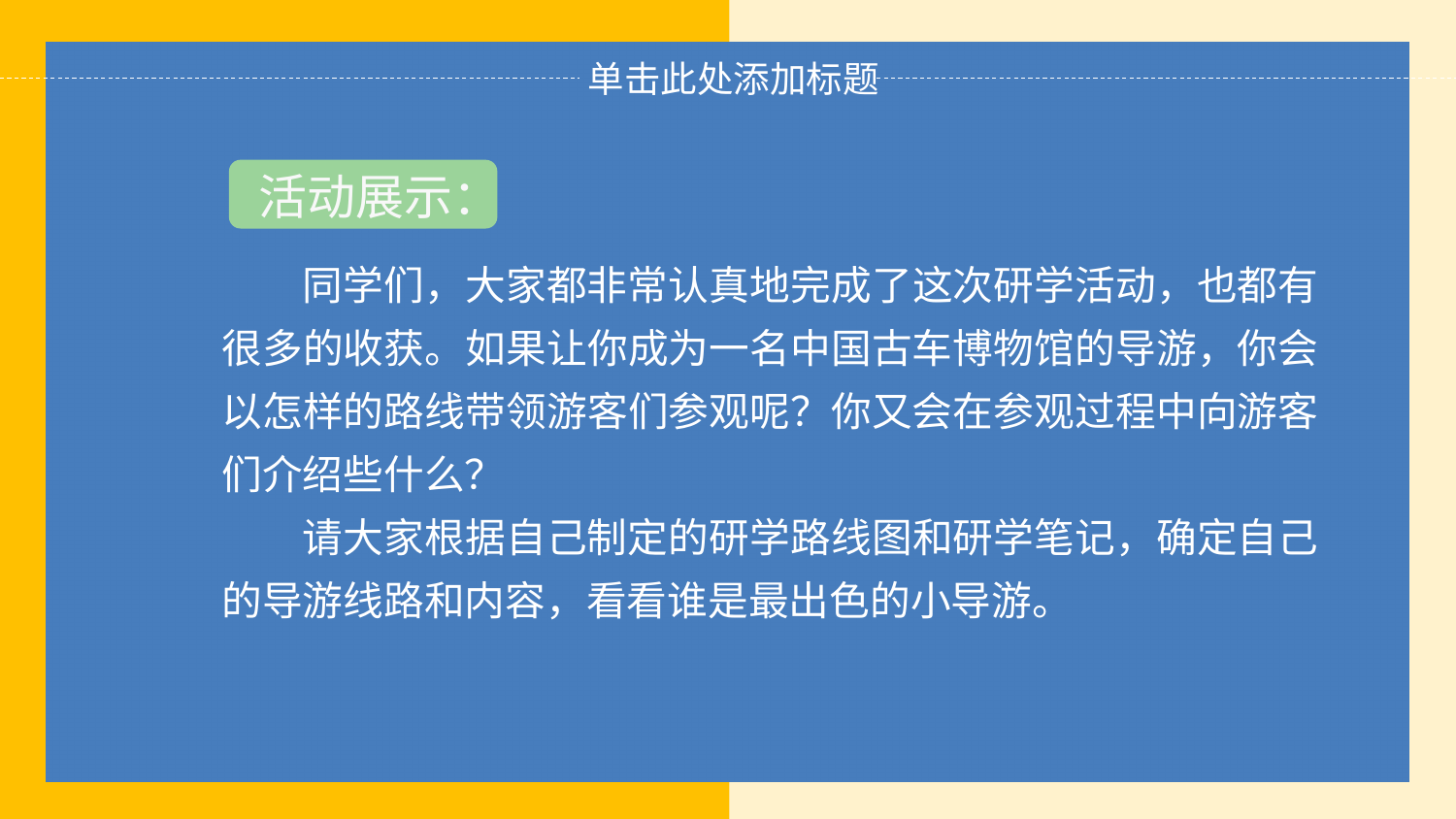

活动展示：

同学们，大家都非常认真地完成了这次研学活动，也都有很多的收获。如果让你成为一名中国古车博物馆的导游，你会以怎样的路线带领游客们参观呢？你又会在参观过程中向游客们介绍些什么？
请大家根据自己制定的研学路线图和研学笔记，确定自己的导游线路和内容，看看谁是最出色的小导游。